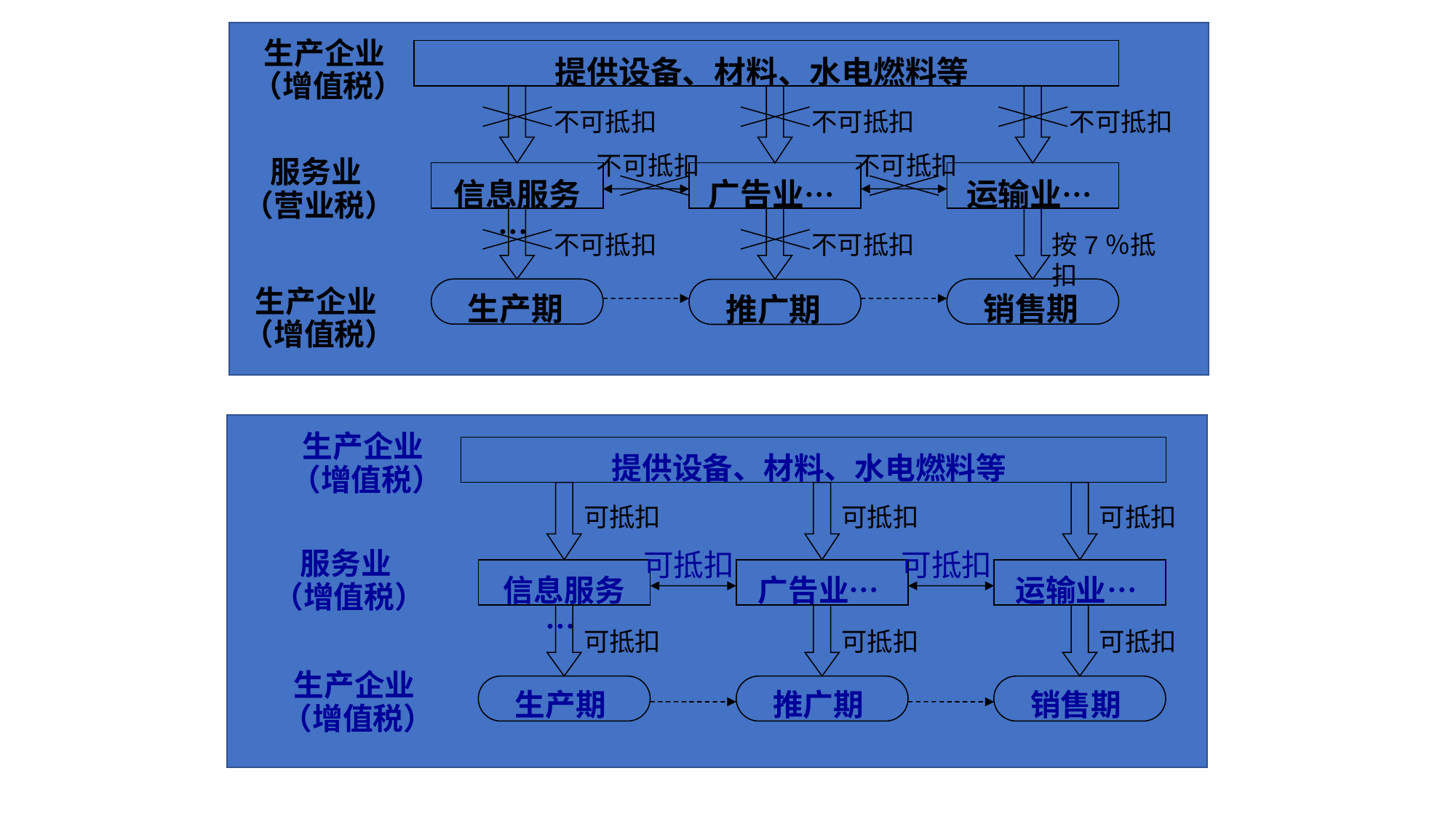

提供设备、材料、水电燃料等
生产企业
（增值税）

不可抵扣

不可抵扣

不可抵扣

不可抵扣

不可抵扣

服务业
（营业税）

广告业…

运输业…

信息服务…

不可抵扣

不可抵扣

按7％抵扣

生产期

销售期

推广期
生产企业
（增值税）

生产企业
（增值税）

提供设备、材料、水电燃料等

可抵扣
可抵扣
可抵扣
可抵扣
可抵扣

服务业
（增值税）

广告业…

运输业…

信息服务…

可抵扣
可抵扣
可抵扣

生产企业
（增值税）

生产期

推广期

销售期